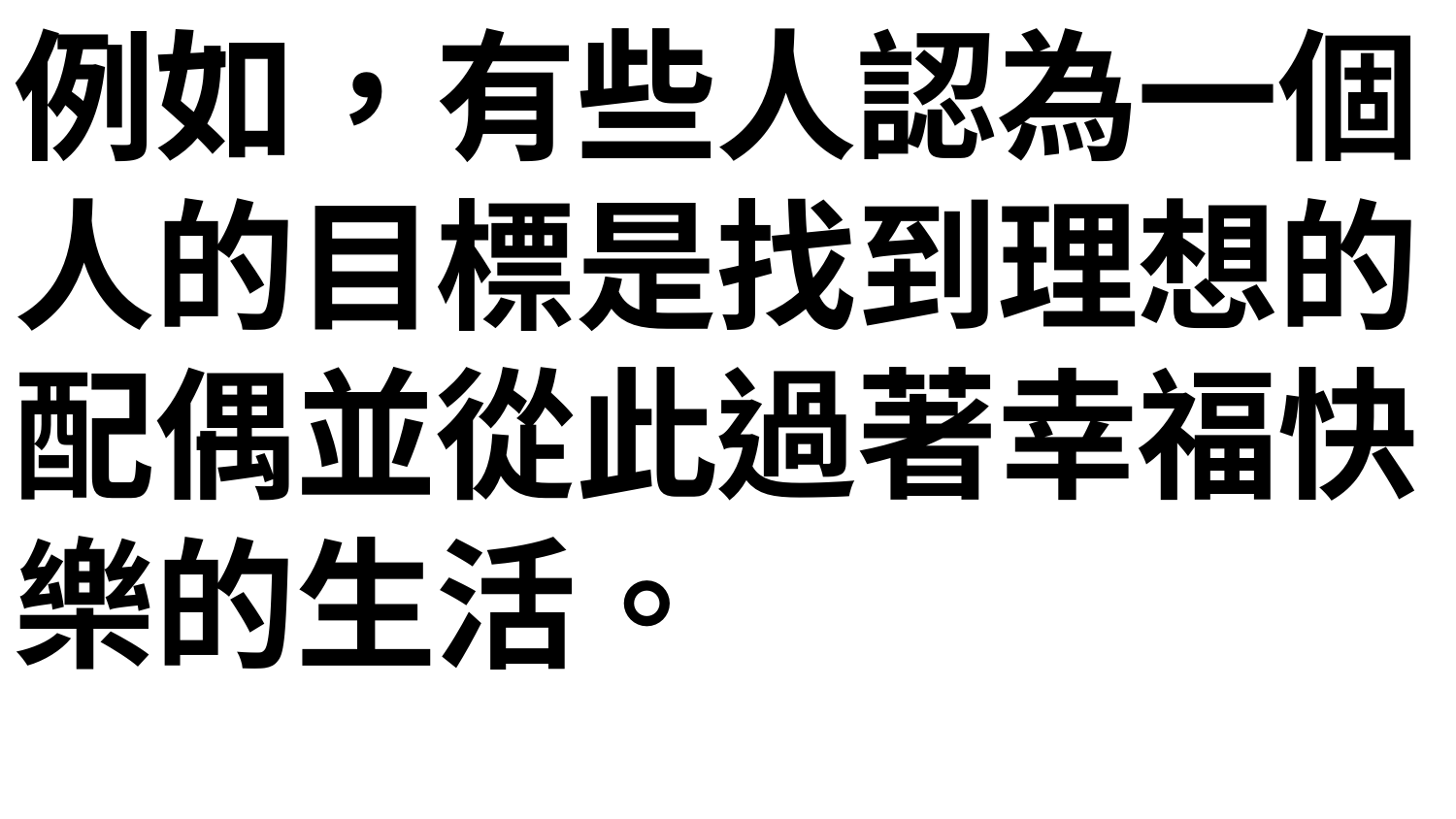

例如，有些人認為一個人的目標是找到理想的配偶並從此過著幸福快樂的生活。